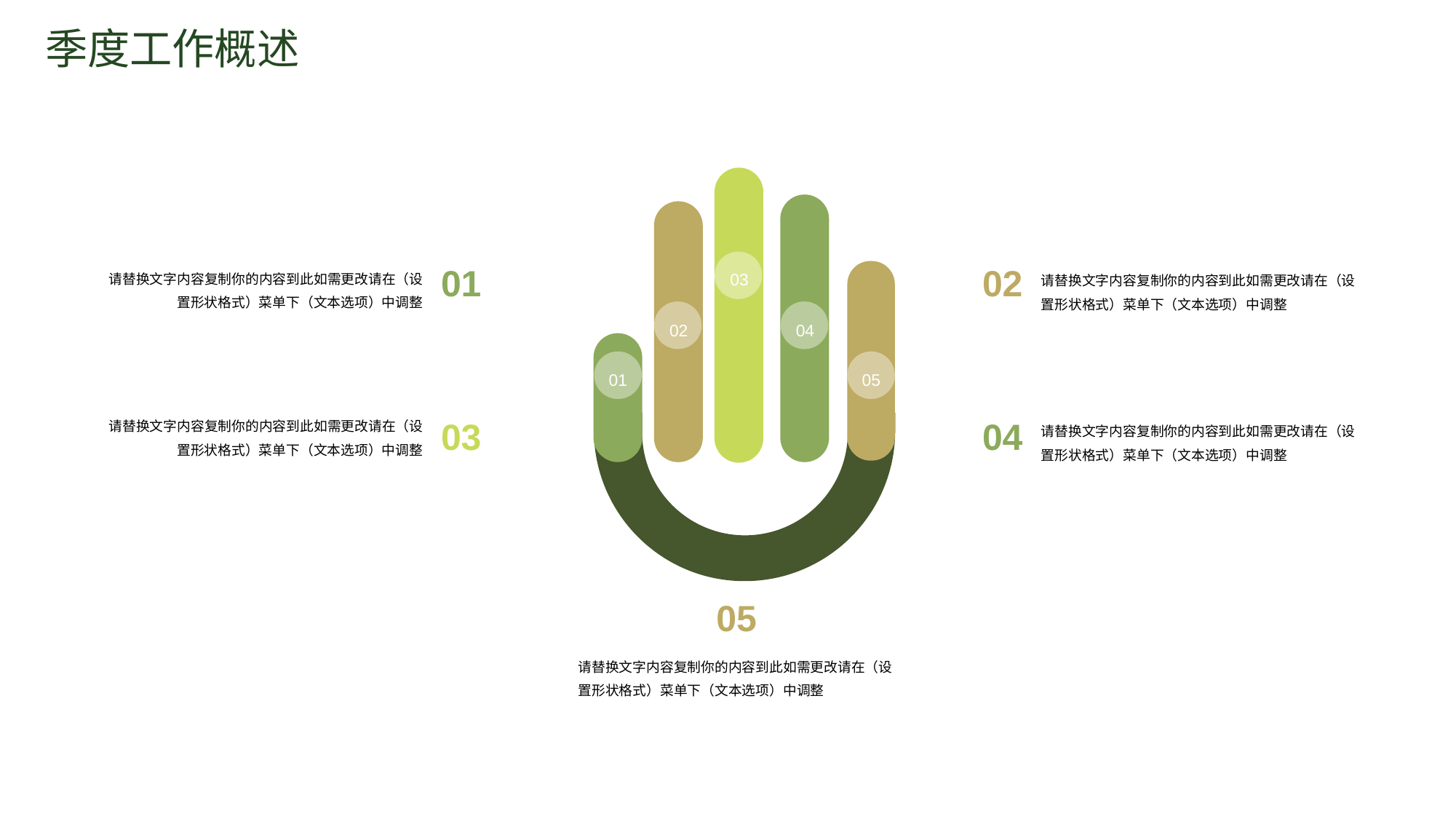

03

02
04

01
05

请替换文字内容复制你的内容到此如需更改请在（设置形状格式）菜单下（文本选项）中调整
01
请替换文字内容复制你的内容到此如需更改请在（设置形状格式）菜单下（文本选项）中调整
02
请替换文字内容复制你的内容到此如需更改请在（设置形状格式）菜单下（文本选项）中调整
03
请替换文字内容复制你的内容到此如需更改请在（设置形状格式）菜单下（文本选项）中调整
04
05
请替换文字内容复制你的内容到此如需更改请在（设置形状格式）菜单下（文本选项）中调整